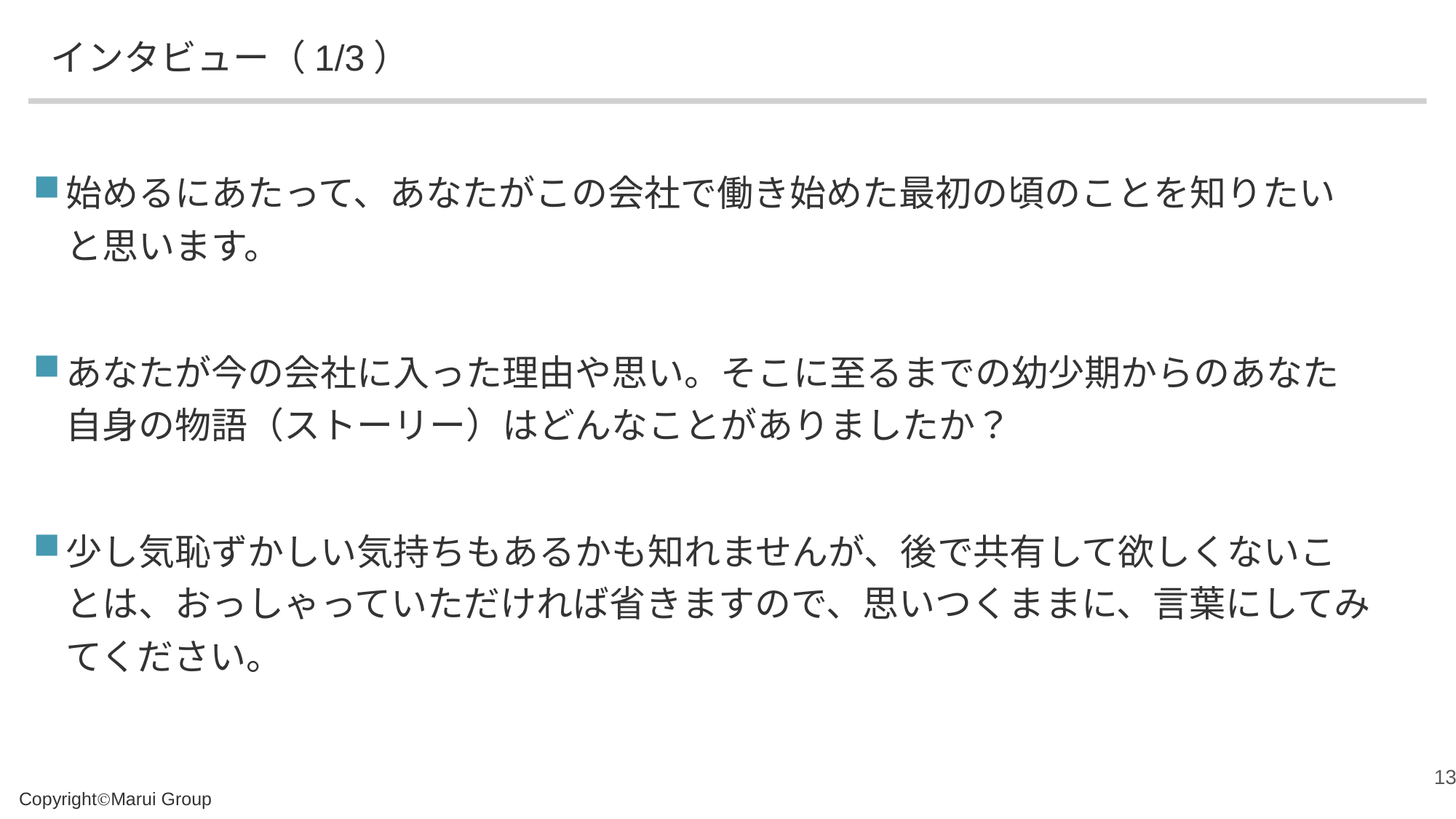

# インタビュー（1/3）
始めるにあたって、あなたがこの会社で働き始めた最初の頃のことを知りたいと思います。

あなたが今の会社に入った理由や思い。そこに至るまでの幼少期からのあなた自身の物語（ストーリー）はどんなことがありましたか？

少し気恥ずかしい気持ちもあるかも知れませんが、後で共有して欲しくないことは、おっしゃっていただければ省きますので、思いつくままに、言葉にしてみてください。

CopyrightⒸMarui Group